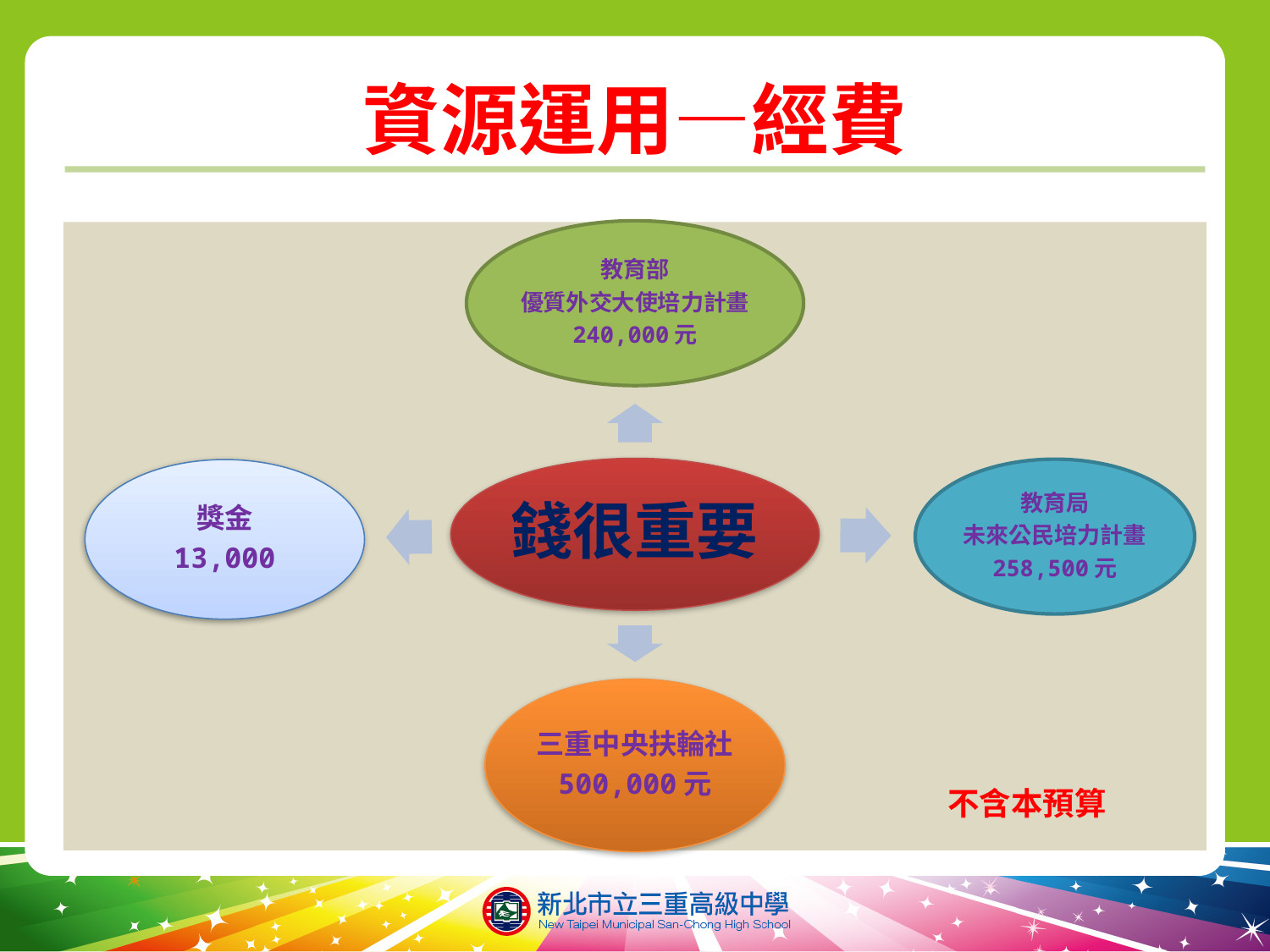

# 資源運用—經費
錢很重要

教育部
優質外交大使培力計畫
240,000元

教育局
未來公民培力計畫
258,500元

三重中央扶輪社
500,000元

獎金
13,000
不含本預算